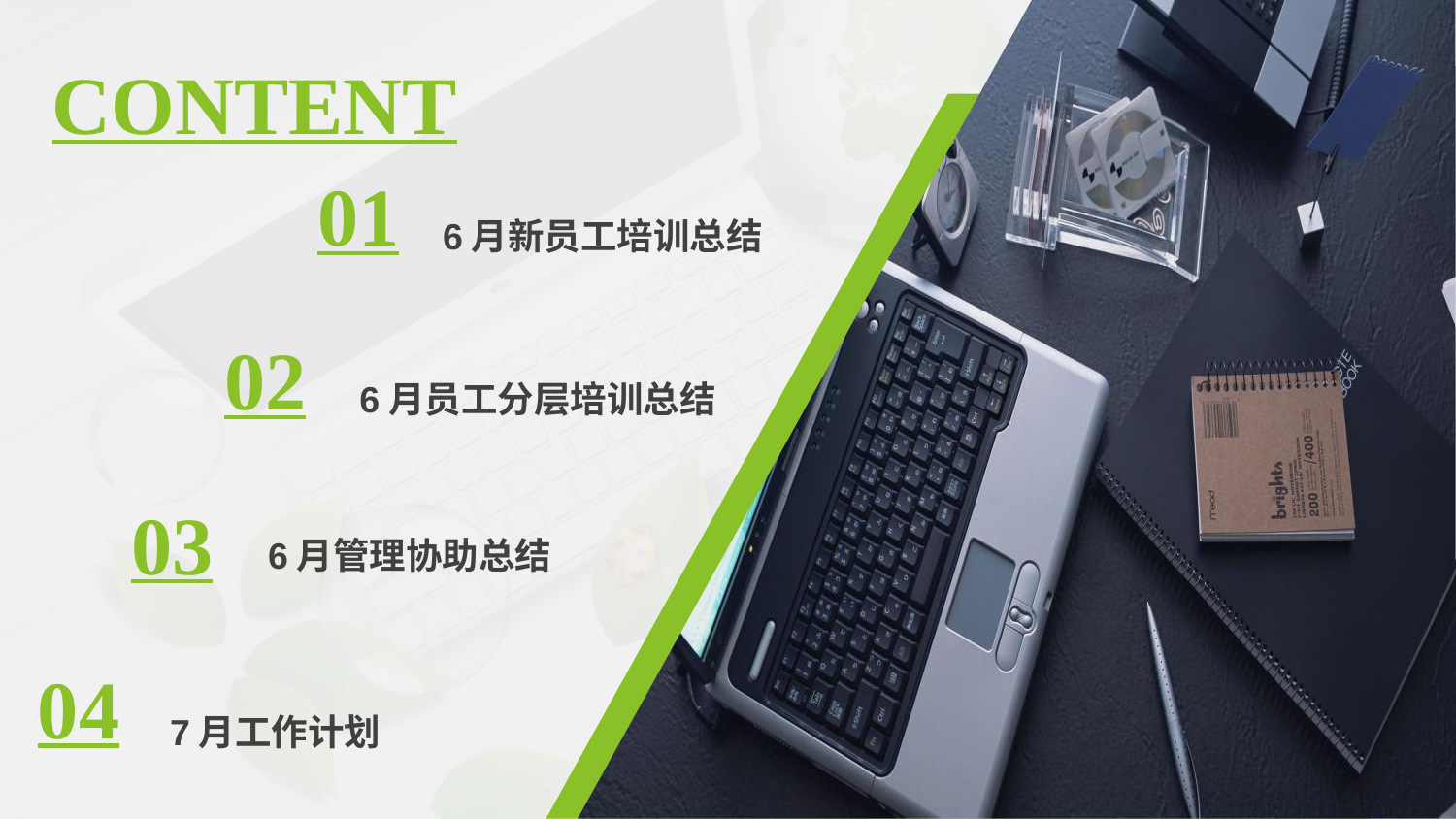

CONTENT

01
    6月新员工培训总结
02
     6月员工分层培训总结
03
        6月管理协助总结
04
       7月工作计划